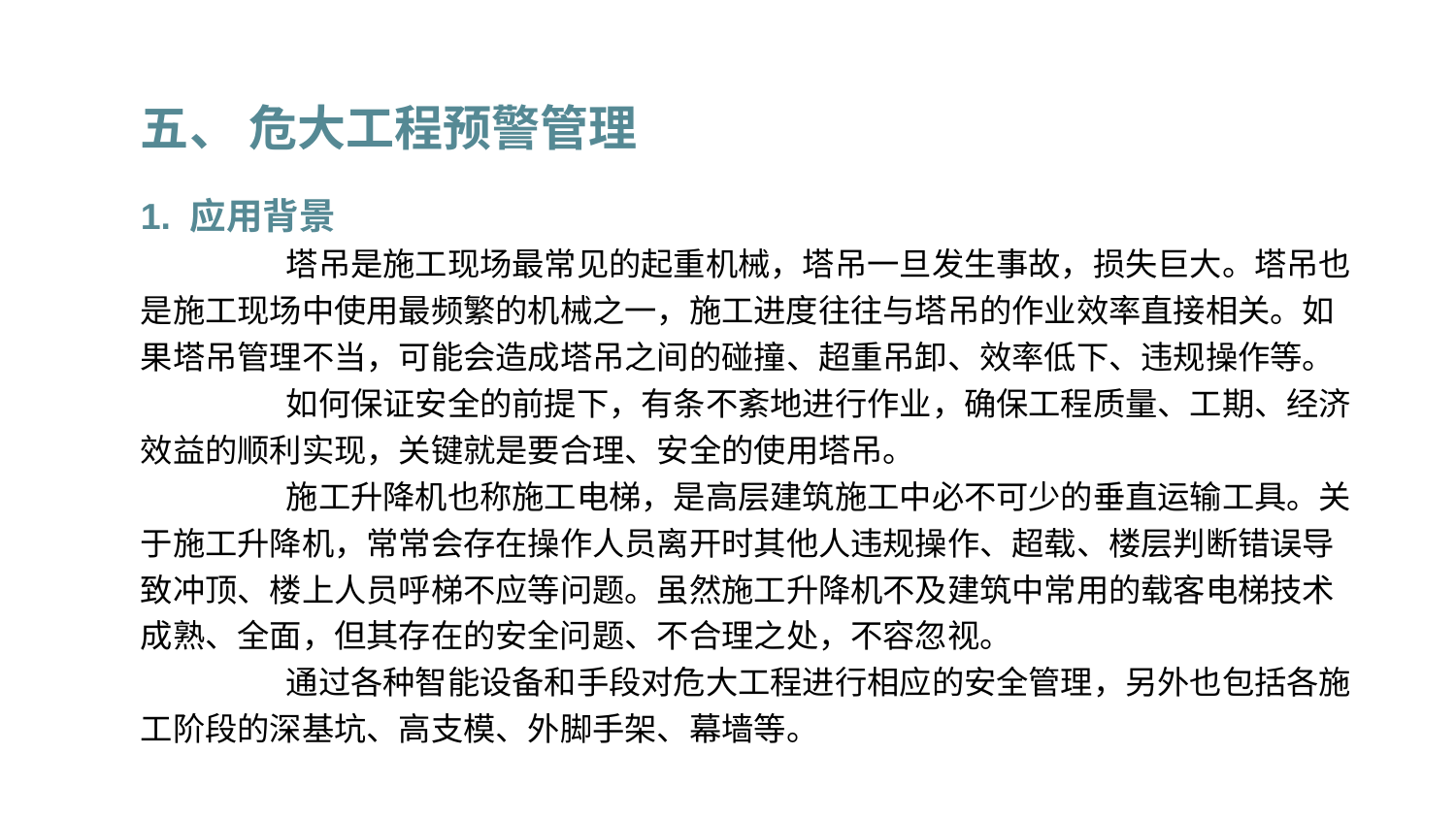

五、 危大工程预警管理
1. 应用背景
	塔吊是施工现场最常见的起重机械，塔吊一旦发生事故，损失巨大。塔吊也是施工现场中使用最频繁的机械之一，施工进度往往与塔吊的作业效率直接相关。如果塔吊管理不当，可能会造成塔吊之间的碰撞、超重吊卸、效率低下、违规操作等。
	如何保证安全的前提下，有条不紊地进行作业，确保工程质量、工期、经济效益的顺利实现，关键就是要合理、安全的使用塔吊。
	施工升降机也称施工电梯，是高层建筑施工中必不可少的垂直运输工具。关于施工升降机，常常会存在操作人员离开时其他人违规操作、超载、楼层判断错误导致冲顶、楼上人员呼梯不应等问题。虽然施工升降机不及建筑中常用的载客电梯技术成熟、全面，但其存在的安全问题、不合理之处，不容忽视。
	通过各种智能设备和手段对危大工程进行相应的安全管理，另外也包括各施工阶段的深基坑、高支模、外脚手架、幕墙等。